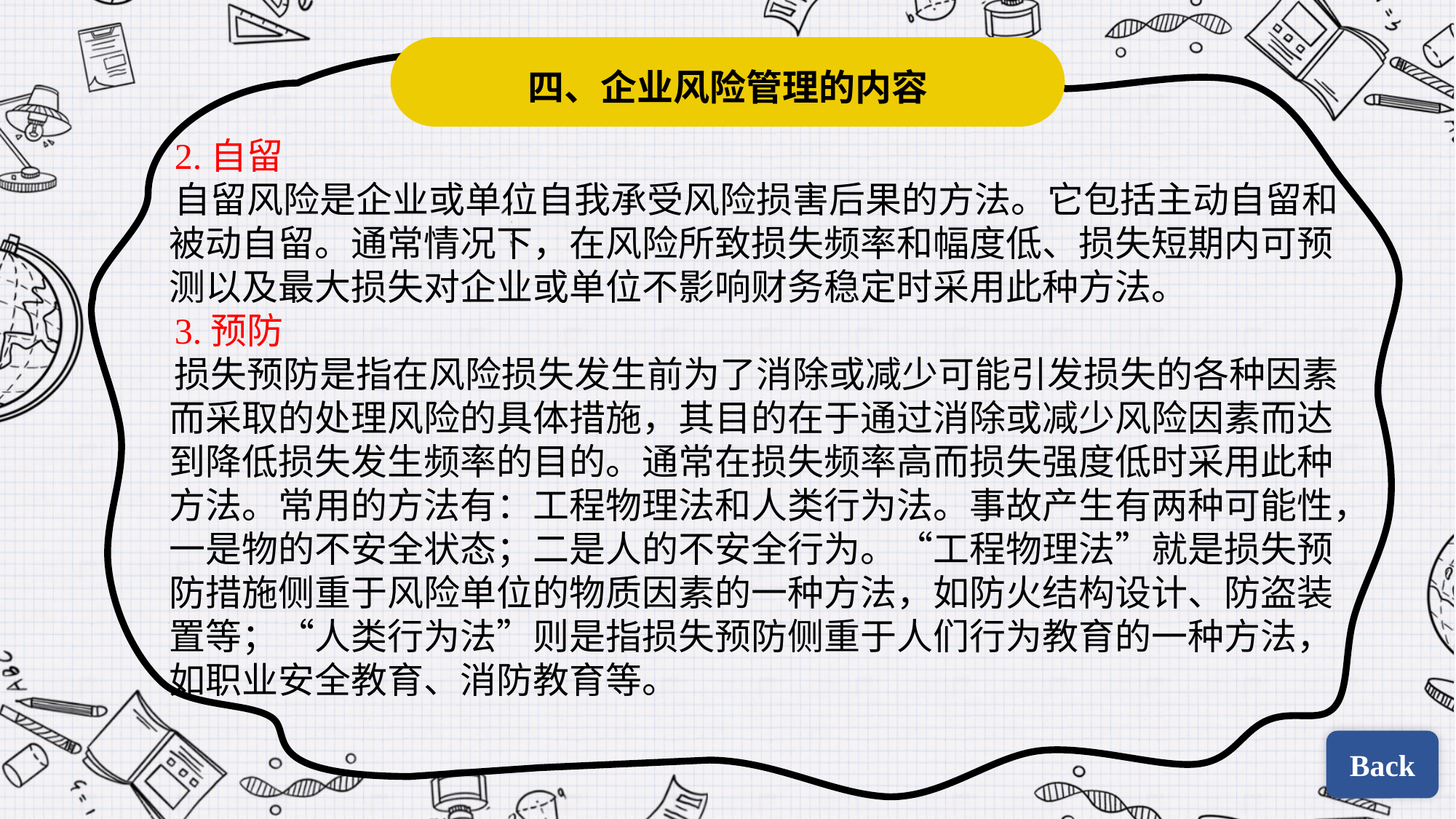

四、企业风险管理的内容
2.自留
自留风险是企业或单位自我承受风险损害后果的方法。它包括主动自留和被动自留。通常情况下，在风险所致损失频率和幅度低、损失短期内可预测以及最大损失对企业或单位不影响财务稳定时采用此种方法。
3.预防
损失预防是指在风险损失发生前为了消除或减少可能引发损失的各种因素而采取的处理风险的具体措施，其目的在于通过消除或减少风险因素而达到降低损失发生频率的目的。通常在损失频率高而损失强度低时采用此种方法。常用的方法有：工程物理法和人类行为法。事故产生有两种可能性，一是物的不安全状态；二是人的不安全行为。“工程物理法”就是损失预防措施侧重于风险单位的物质因素的一种方法，如防火结构设计、防盗装置等；“人类行为法”则是指损失预防侧重于人们行为教育的一种方法，如职业安全教育、消防教育等。

Back